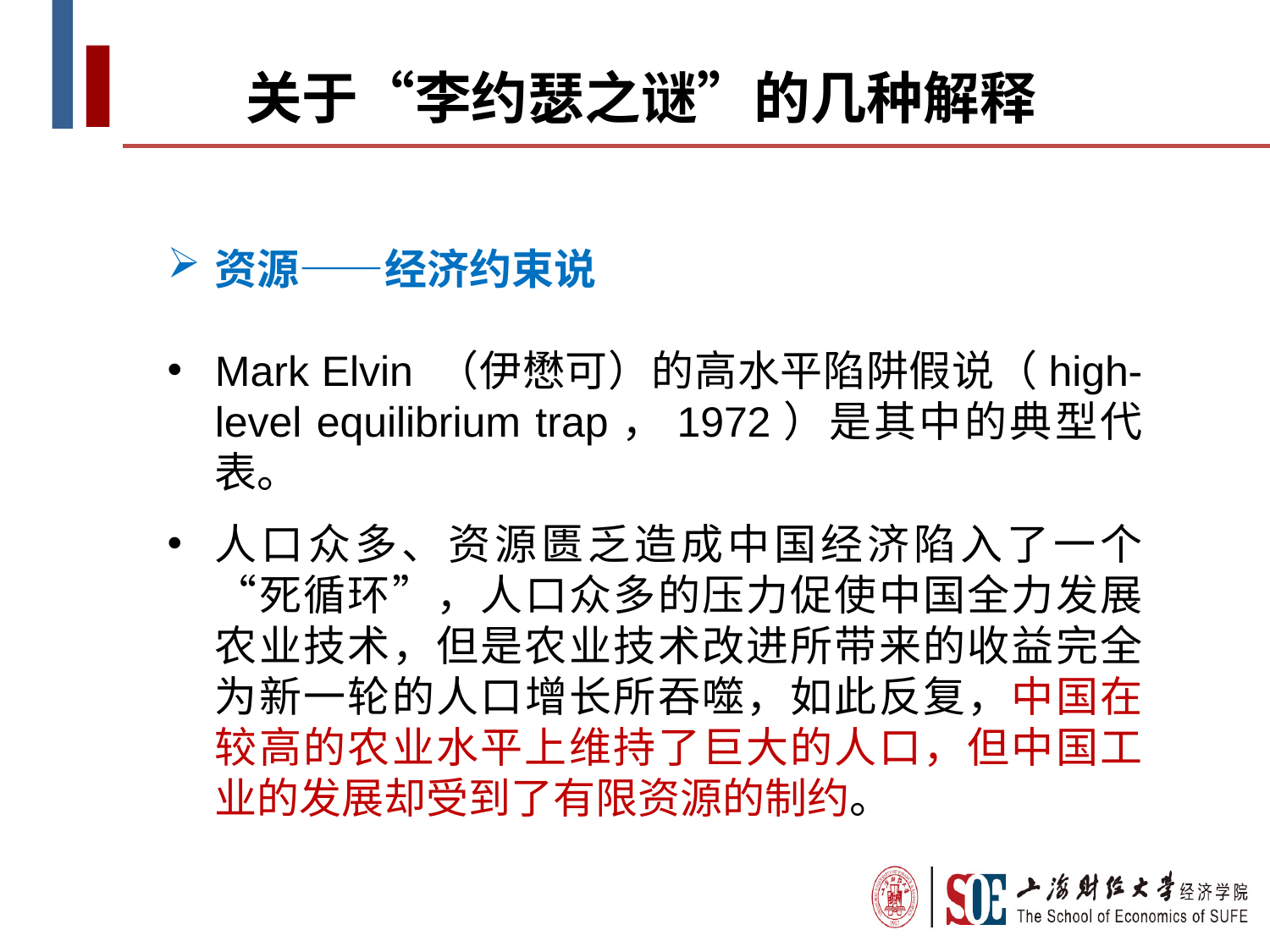

关于“李约瑟之谜”的几种解释
资源——经济约束说

Mark Elvin （伊懋可）的高水平陷阱假说（high-level equilibrium trap，1972）是其中的典型代表。
人口众多、资源匮乏造成中国经济陷入了一个“死循环”，人口众多的压力促使中国全力发展农业技术，但是农业技术改进所带来的收益完全为新一轮的人口增长所吞噬，如此反复，中国在较高的农业水平上维持了巨大的人口，但中国工业的发展却受到了有限资源的制约。